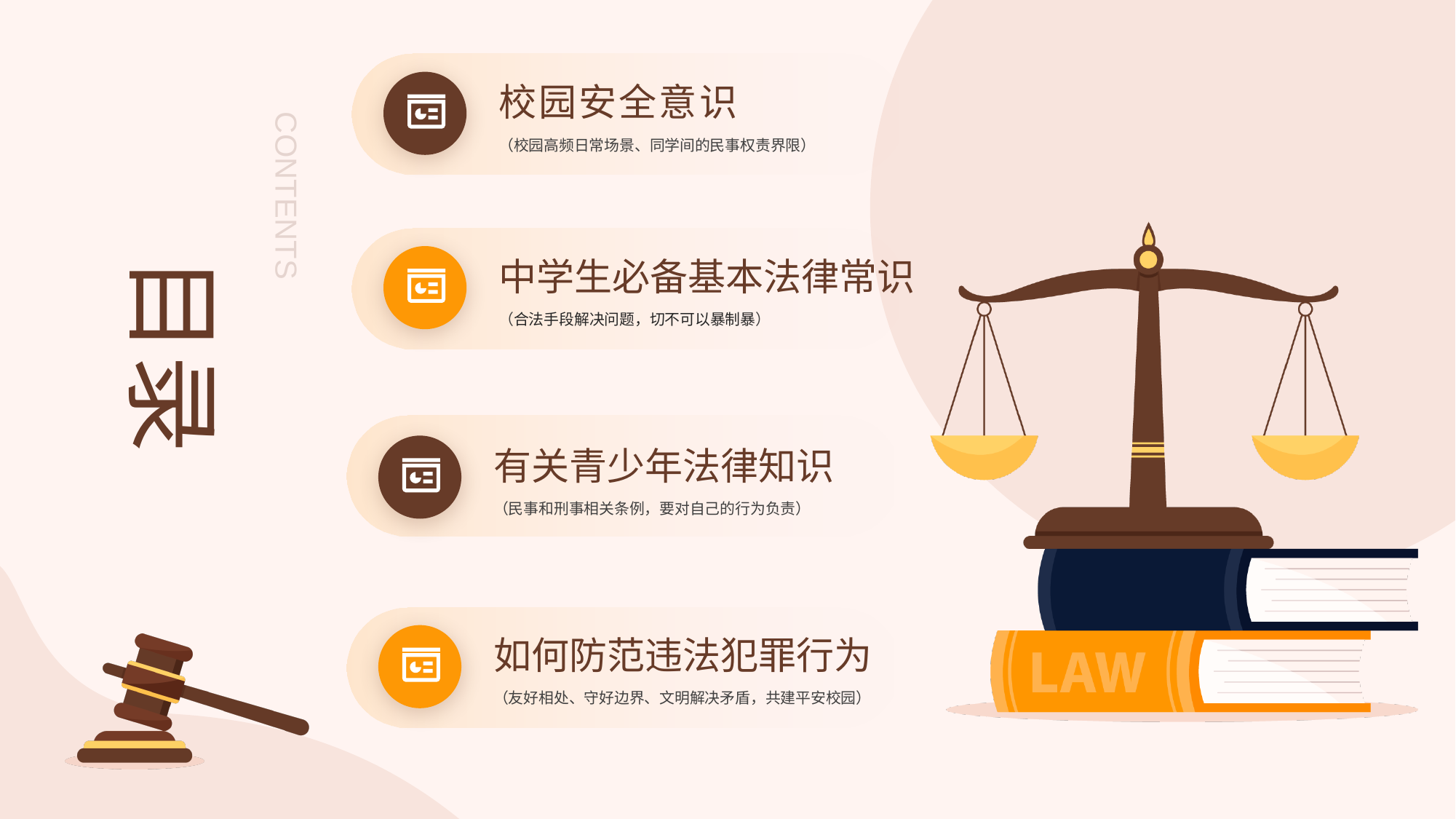

校园安全意识

contents
（校园高频日常场景、同学间的民事权责界限）

目录

中学生必备基本法律常识

（合法手段解决问题，切不可以暴制暴）

有关青少年法律知识

（民事和刑事相关条例，要对自己的行为负责）

如何防范违法犯罪行为

（友好相处、守好边界、文明解决矛盾，共建平安校园）